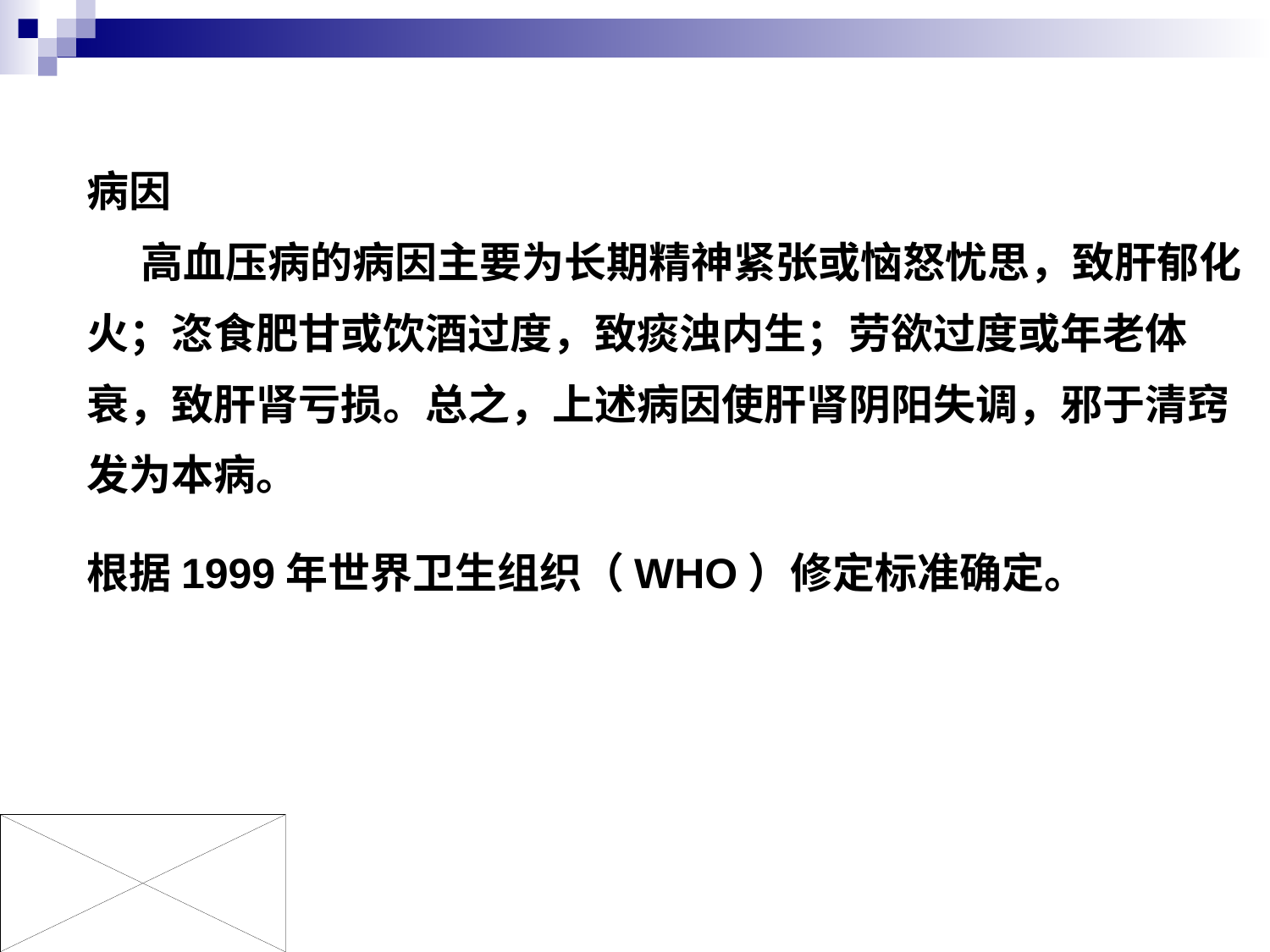

病因
    高血压病的病因主要为长期精神紧张或恼怒忧思，致肝郁化火；恣食肥甘或饮酒过度，致痰浊内生；劳欲过度或年老体衰，致肝肾亏损。总之，上述病因使肝肾阴阳失调，邪于清窍发为本病。
根据1999年世界卫生组织（WHO）修定标准确定。